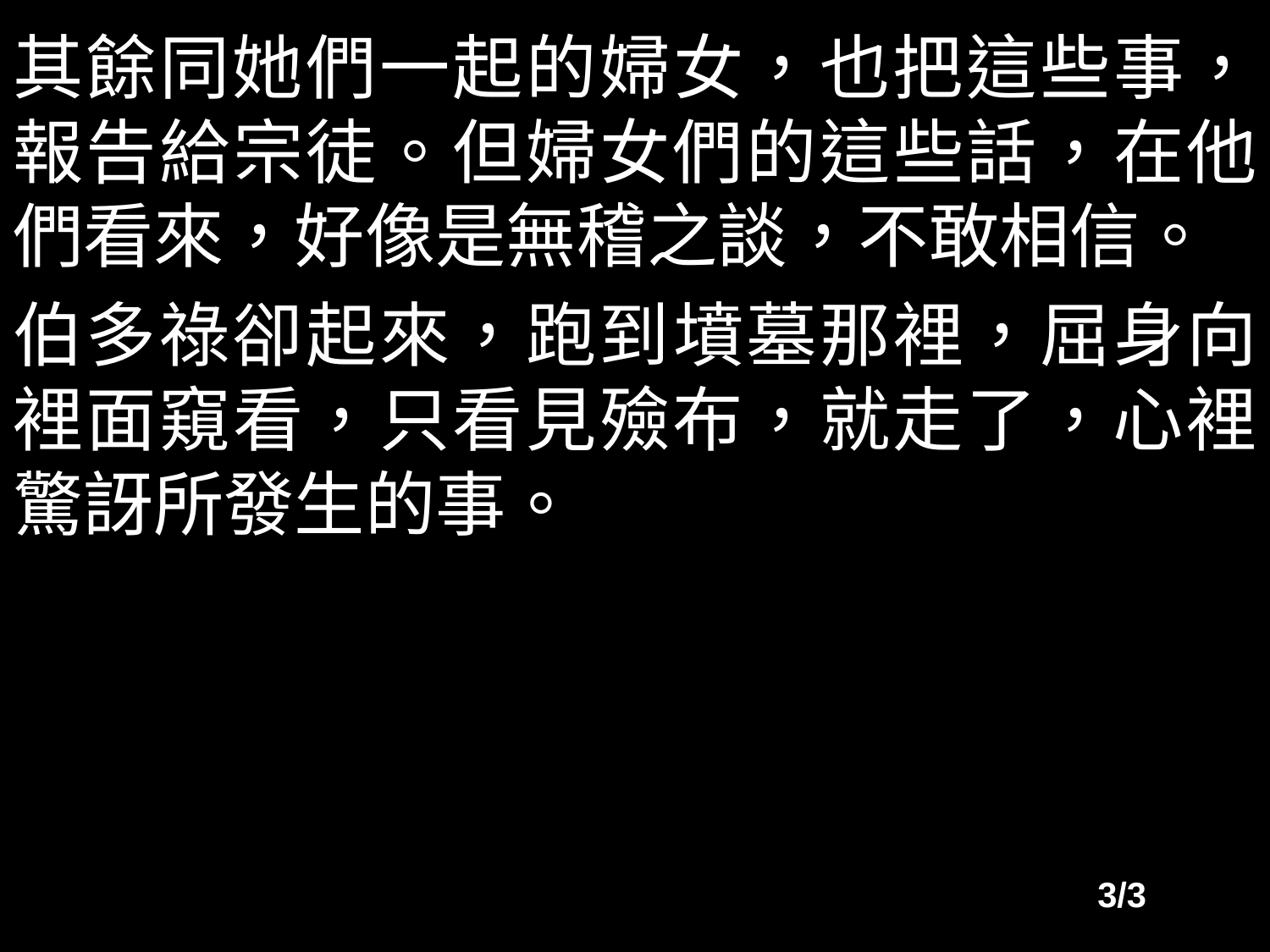

其餘同她們一起的婦女，也把這些事，報告給宗徒。但婦女們的這些話，在他們看來，好像是無稽之談，不敢相信。
伯多祿卻起來，跑到墳墓那裡，屈身向裡面窺看，只看見殮布，就走了，心裡驚訝所發生的事。

3/3